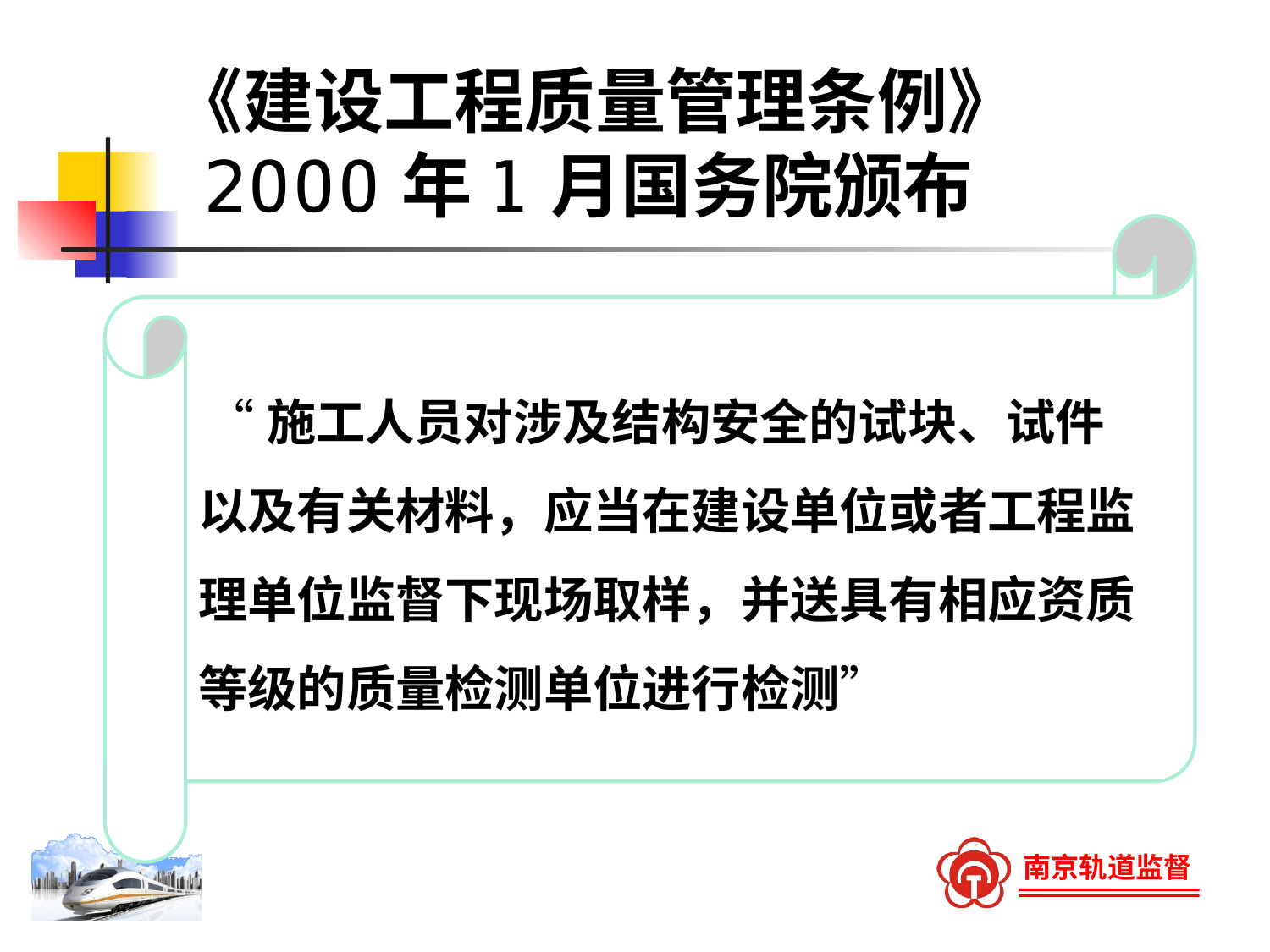

# 《建设工程质量管理条例》 2000年1月国务院颁布
 “施工人员对涉及结构安全的试块、试件以及有关材料，应当在建设单位或者工程监理单位监督下现场取样，并送具有相应资质等级的质量检测单位进行检测”